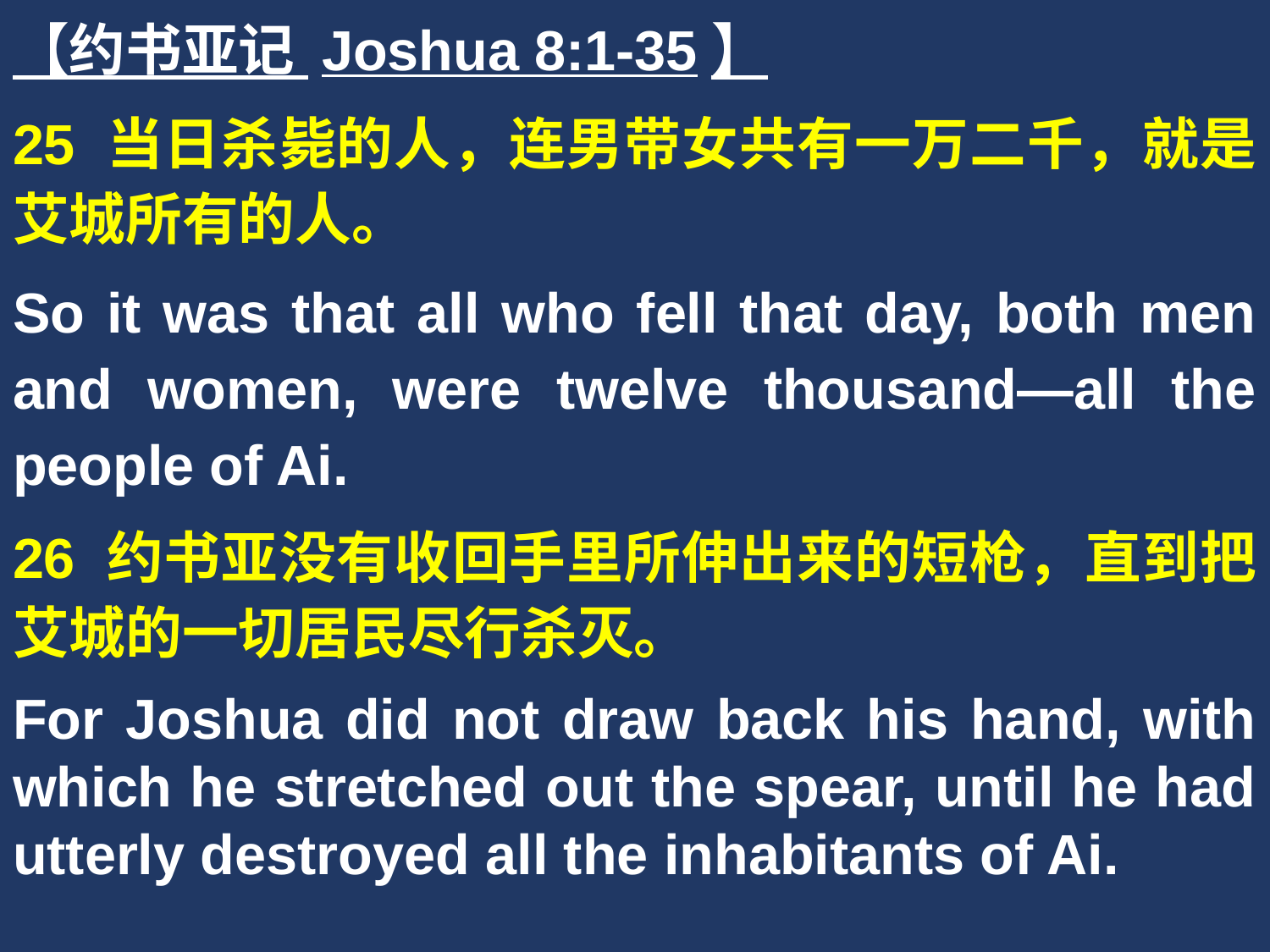

【约书亚记 Joshua 8:1-35】
25 当日杀毙的人，连男带女共有一万二千，就是艾城所有的人。
So it was that all who fell that day, both men and women, were twelve thousand—all the people of Ai.
26 约书亚没有收回手里所伸出来的短枪，直到把艾城的一切居民尽行杀灭。
For Joshua did not draw back his hand, with which he stretched out the spear, until he had utterly destroyed all the inhabitants of Ai.